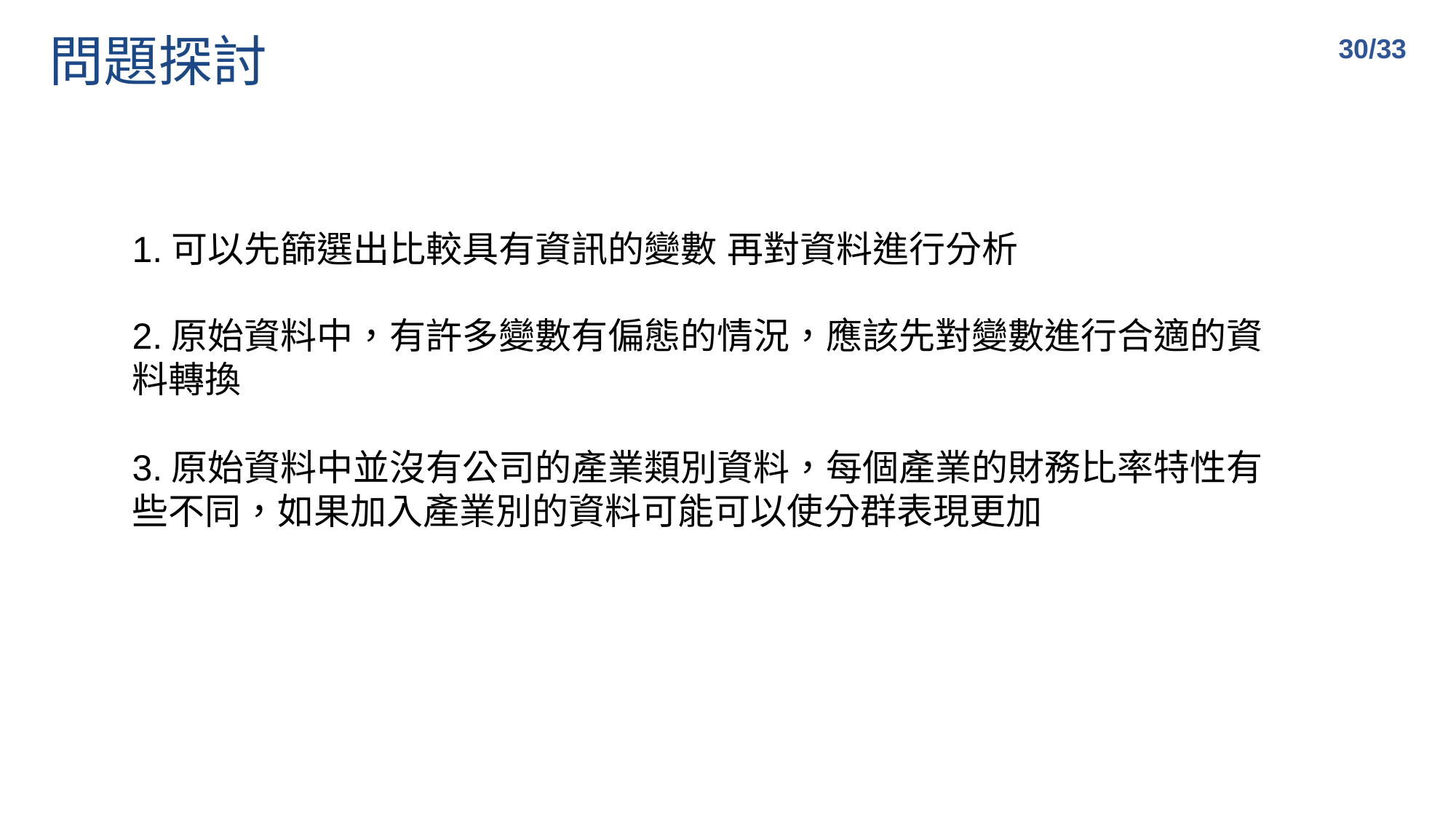

問題探討
30/33
1.可以先篩選出比較具有資訊的變數 再對資料進行分析

2.原始資料中，有許多變數有偏態的情況，應該先對變數進行合適的資料轉換

3.原始資料中並沒有公司的產業類別資料，每個產業的財務比率特性有些不同，如果加入產業別的資料可能可以使分群表現更加